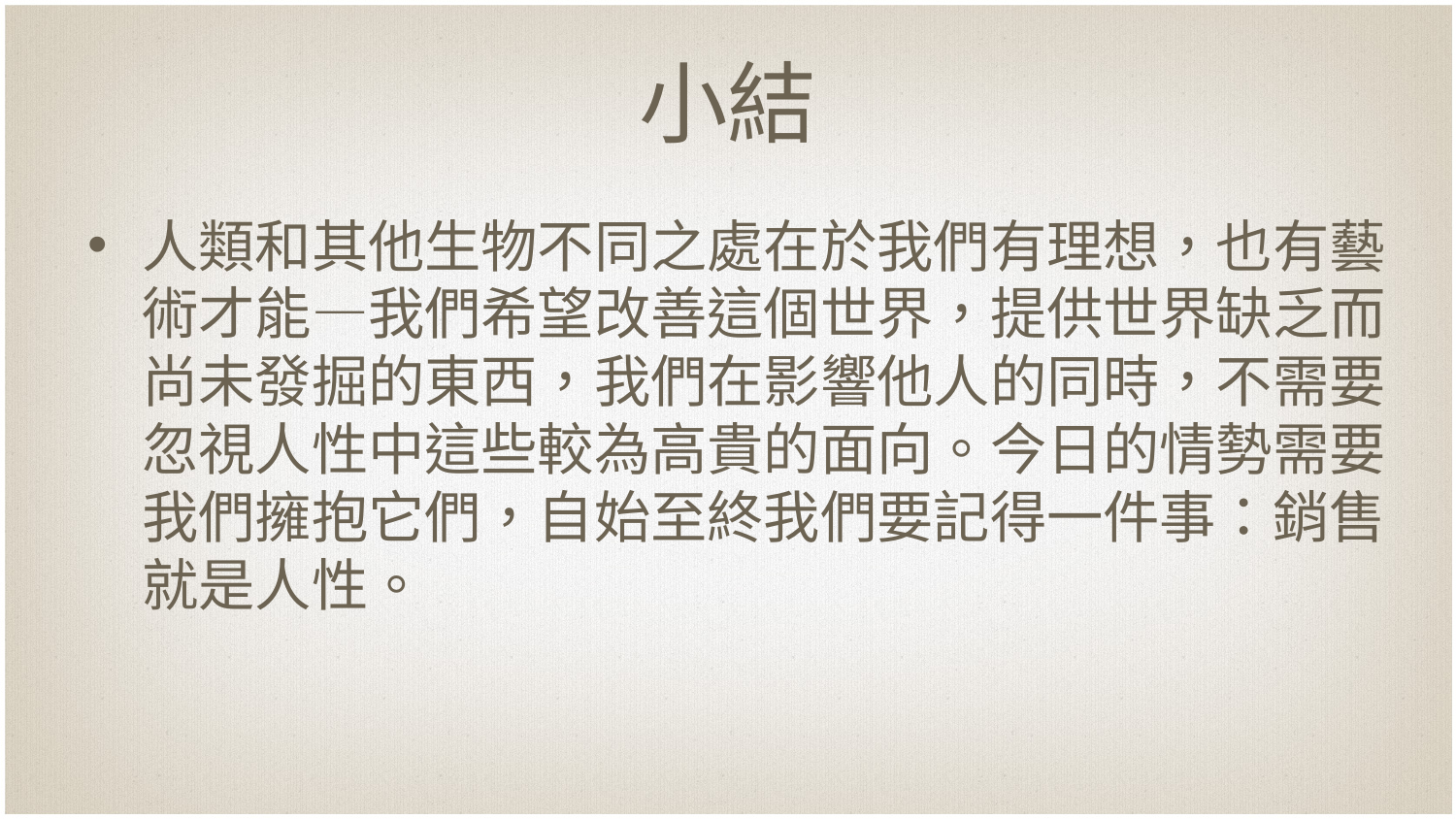

# 小結
人類和其他生物不同之處在於我們有理想，也有藝術才能—我們希望改善這個世界，提供世界缺乏而尚未發掘的東西，我們在影響他人的同時，不需要忽視人性中這些較為高貴的面向。今日的情勢需要我們擁抱它們，自始至終我們要記得一件事：銷售就是人性。